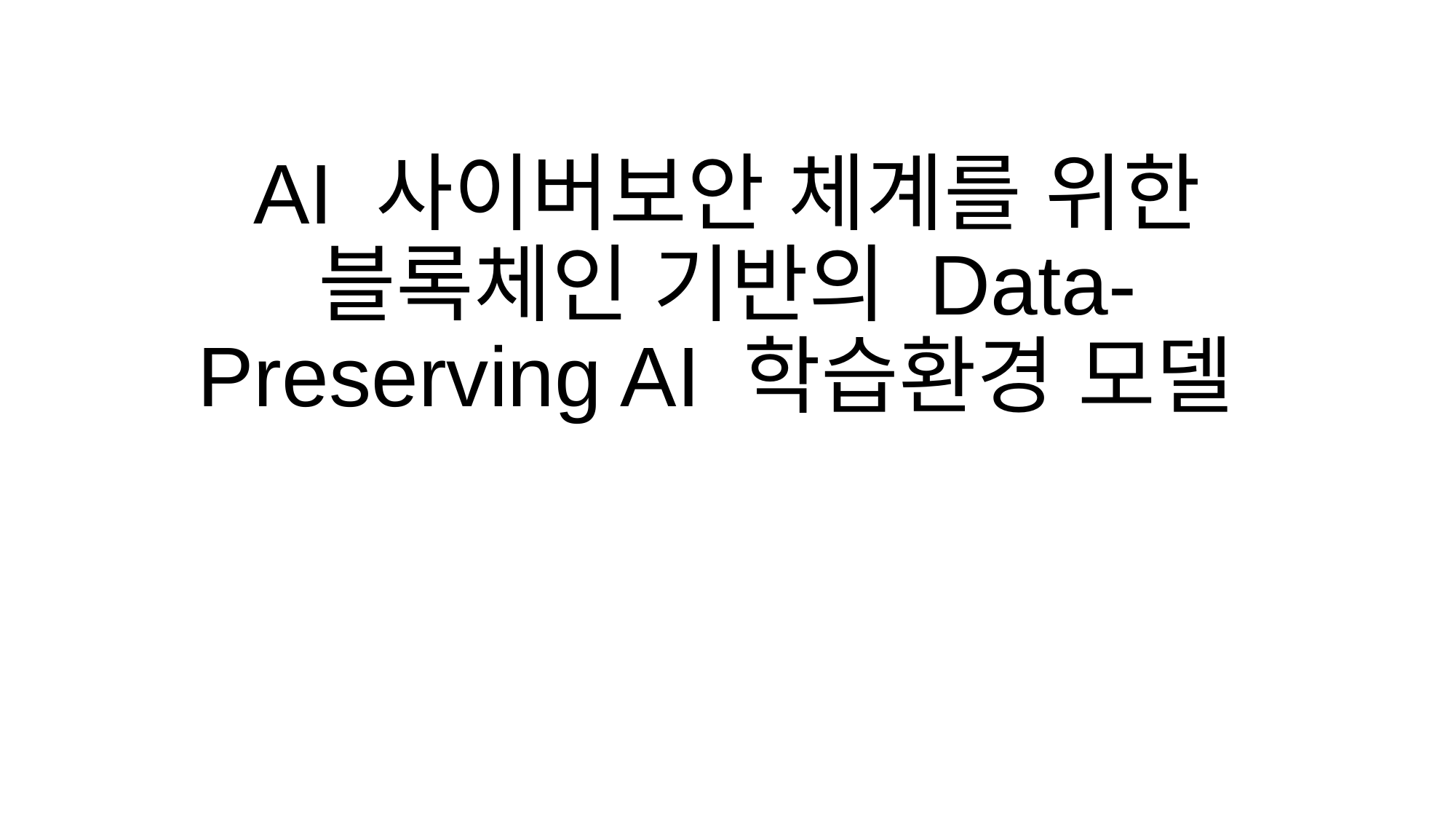

# AI 사이버보안 체계를 위한 블록체인 기반의 Data-Preserving AI 학습환경 모델